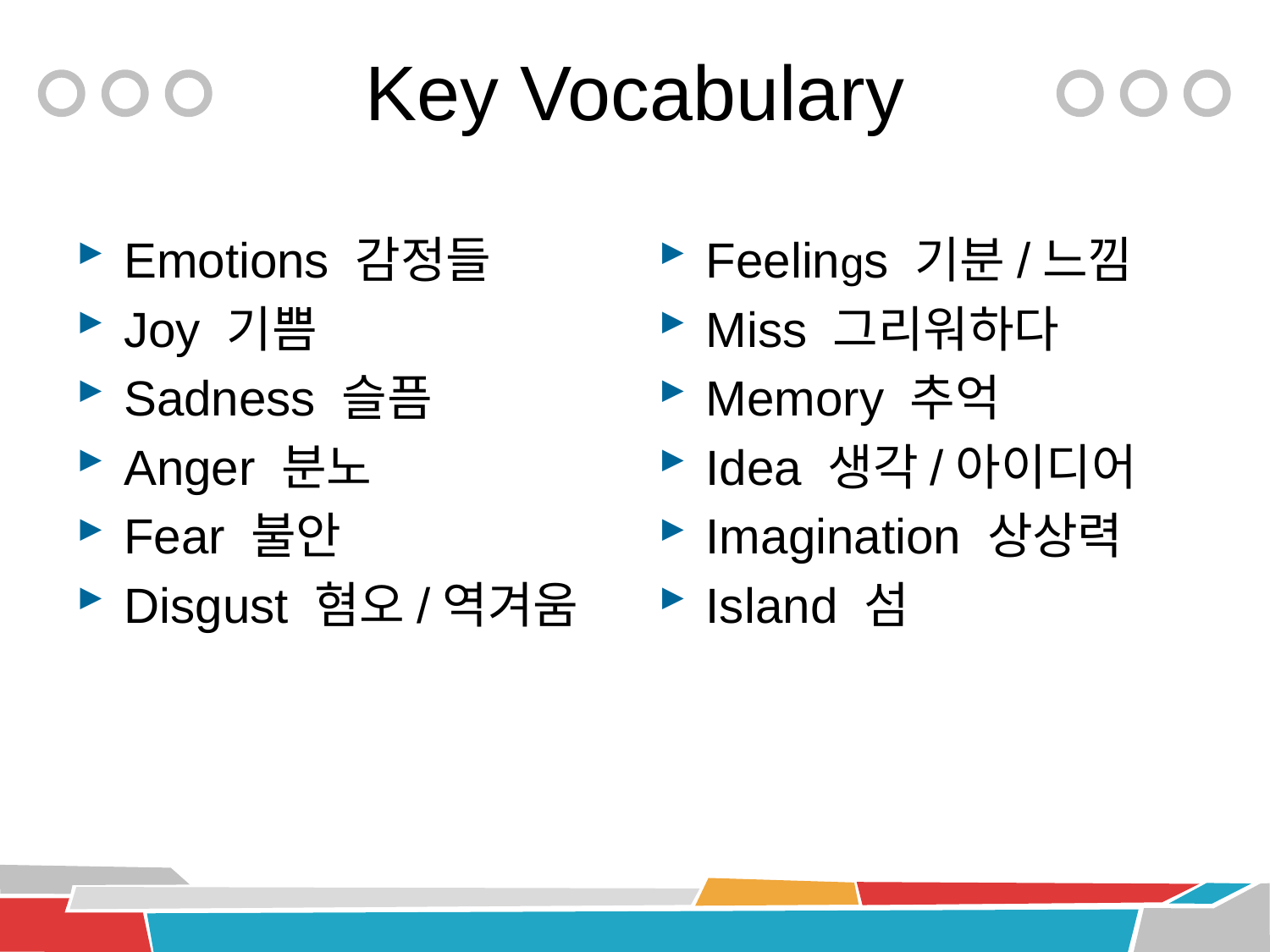

# Key Vocabulary
Emotions 감정들
Joy 기쁨
Sadness 슬픔
Anger 분노
Fear 불안
Disgust 혐오/역겨움

Feelings 기분/느낌
Miss 그리워하다
Memory 추억
Idea 생각/아이디어
Imagination 상상력
Island 섬